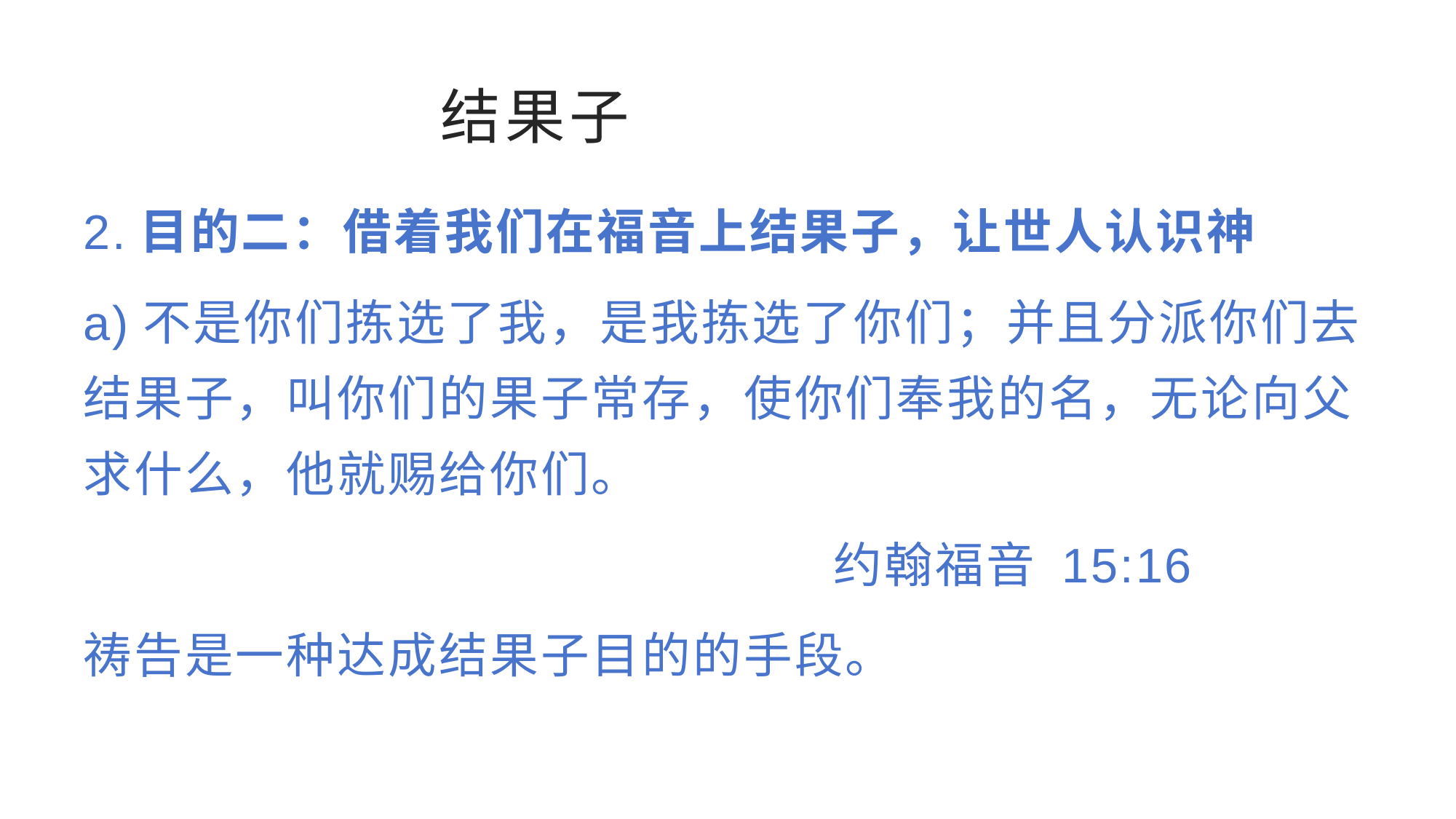

# 结果子
2.目的二：借着我们在福音上结果子，让世人认识神
a)不是你们拣选了我，是我拣选了你们；并且分派你们去结果子，叫你们的果子常存，使你们奉我的名，无论向父求什么，他就赐给你们。
                                                        约翰福音 15:16
祷告是一种达成结果子目的的手段。